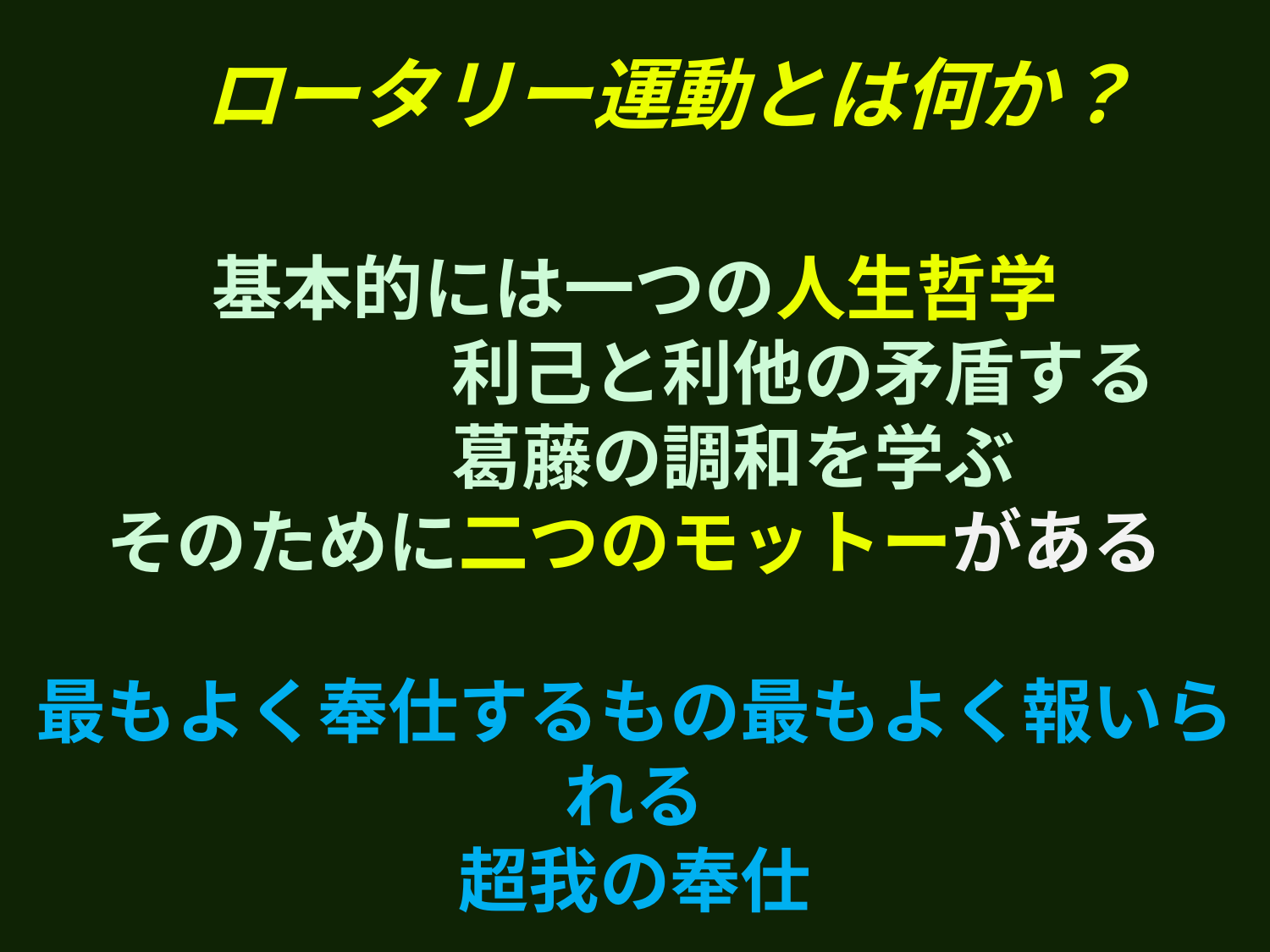

ロータリー運動とは何か？

基本的には一つの人生哲学
　　　　　　 利己と利他の矛盾する
　　　　　 　葛藤の調和を学ぶ
そのために二つのモットーがある

最もよく奉仕するもの最もよく報いられる
超我の奉仕